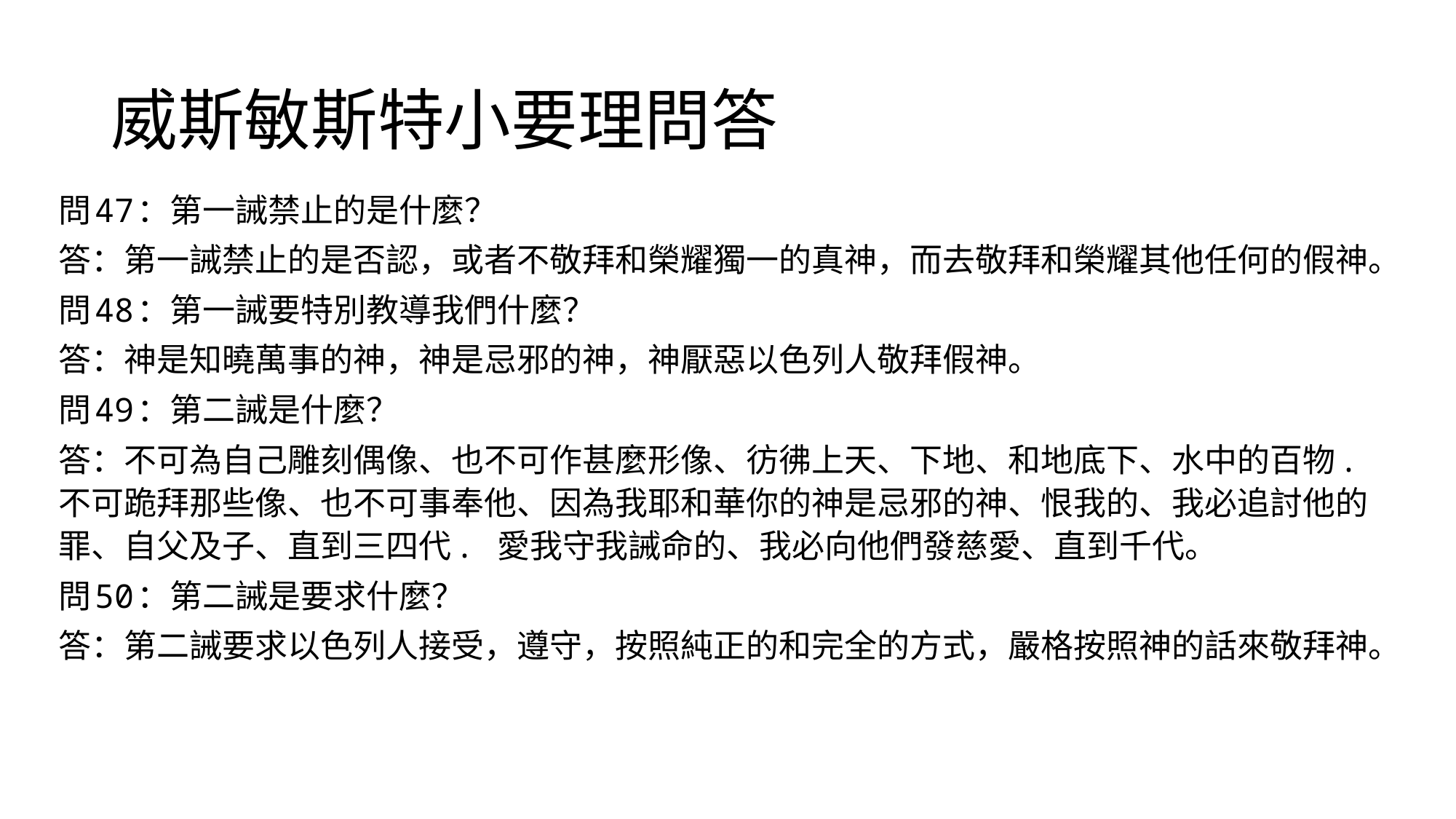

# 威斯敏斯特小要理問答
問47：第一誡禁止的是什麼？
答：第一誡禁止的是否認，或者不敬拜和榮耀獨一的真神，而去敬拜和榮耀其他任何的假神。
問48：第一誡要特別教導我們什麼？
答：神是知曉萬事的神，神是忌邪的神，神厭惡以色列人敬拜假神。
問49：第二誡是什麼？
答：不可為自己雕刻偶像、也不可作甚麼形像、彷彿上天、下地、和地底下、水中的百物. 不可跪拜那些像、也不可事奉他、因為我耶和華你的神是忌邪的神、恨我的、我必追討他的罪、自父及子、直到三四代. 愛我守我誡命的、我必向他們發慈愛、直到千代。
問50：第二誡是要求什麼？
答：第二誡要求以色列人接受，遵守，按照純正的和完全的方式，嚴格按照神的話來敬拜神。